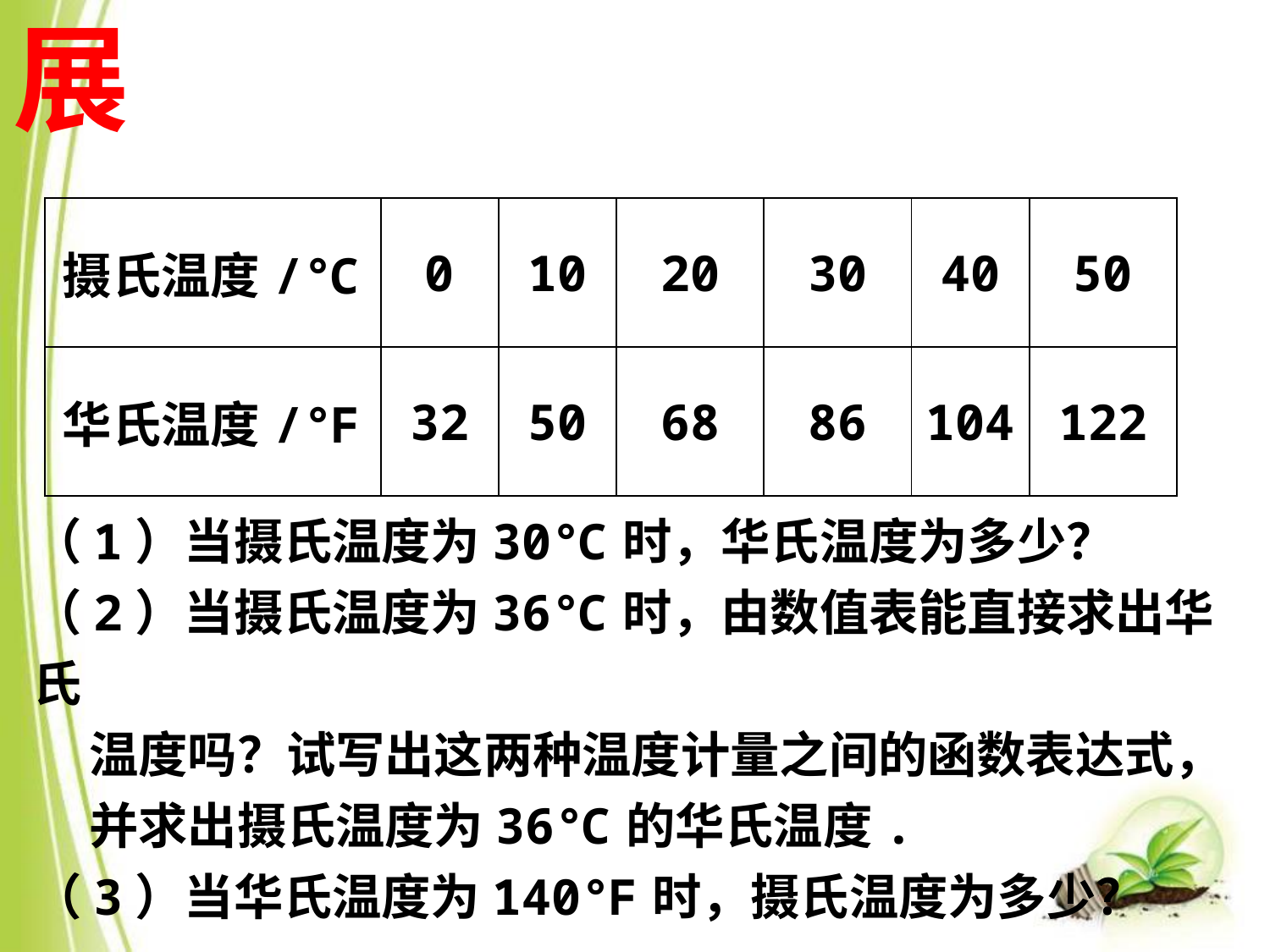

展
| 摄氏温度/℃ | 0 | 10 | 20 | 30 | 40 | 50 |
| --- | --- | --- | --- | --- | --- | --- |
| 华氏温度/℉ | 32 | 50 | 68 | 86 | 104 | 122 |
（1）当摄氏温度为30℃时，华氏温度为多少？
（2）当摄氏温度为36℃时，由数值表能直接求出华氏
    温度吗？试写出这两种温度计量之间的函数表达式，
    并求出摄氏温度为36℃的华氏温度.
（3）当华氏温度为140℉时，摄氏温度为多少？